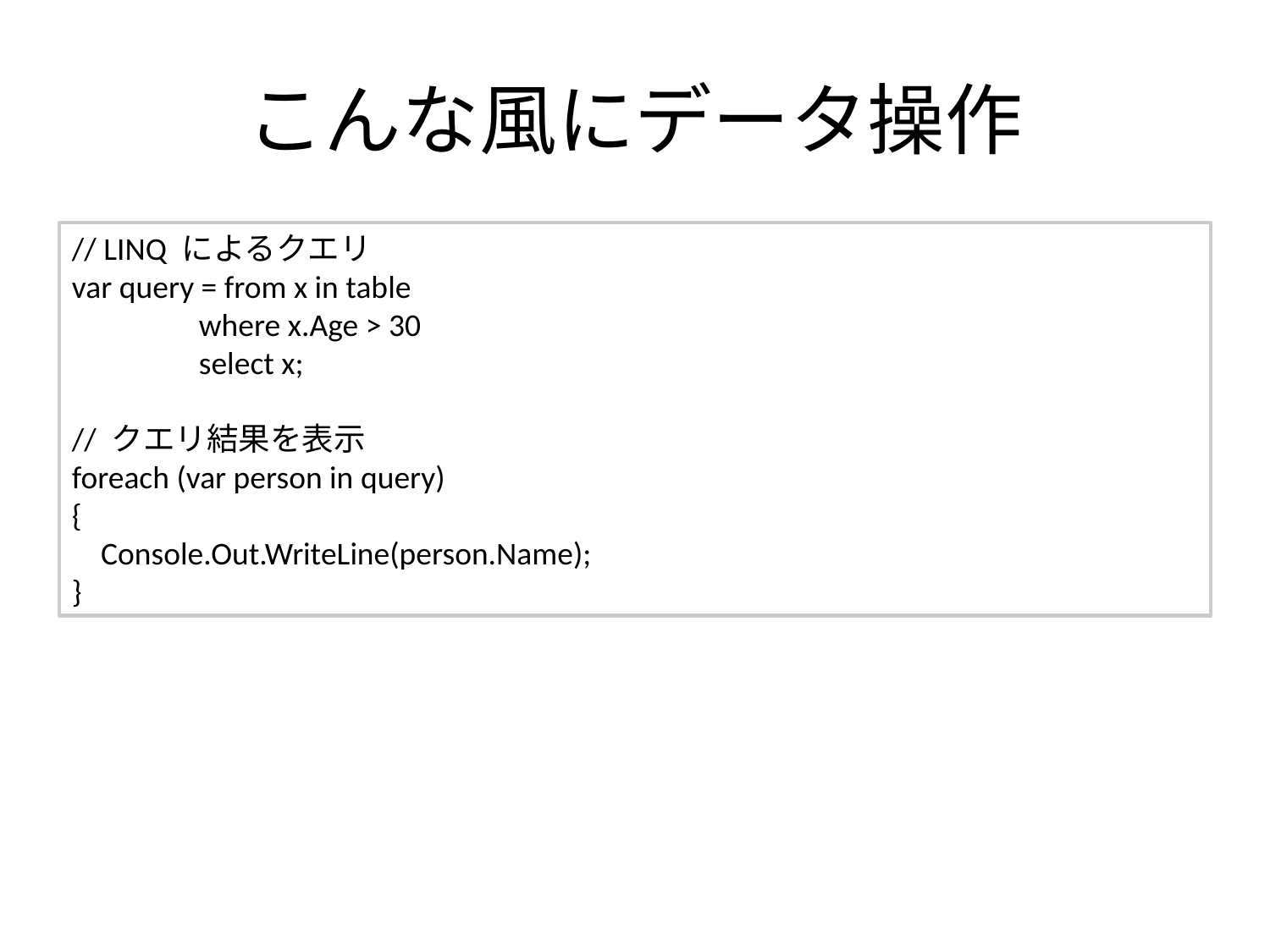

# こんな風にデータ操作
// LINQ によるクエリ
var query = from x in table
	where x.Age > 30
	select x;

// クエリ結果を表示
foreach (var person in query)
{
    Console.Out.WriteLine(person.Name);
}